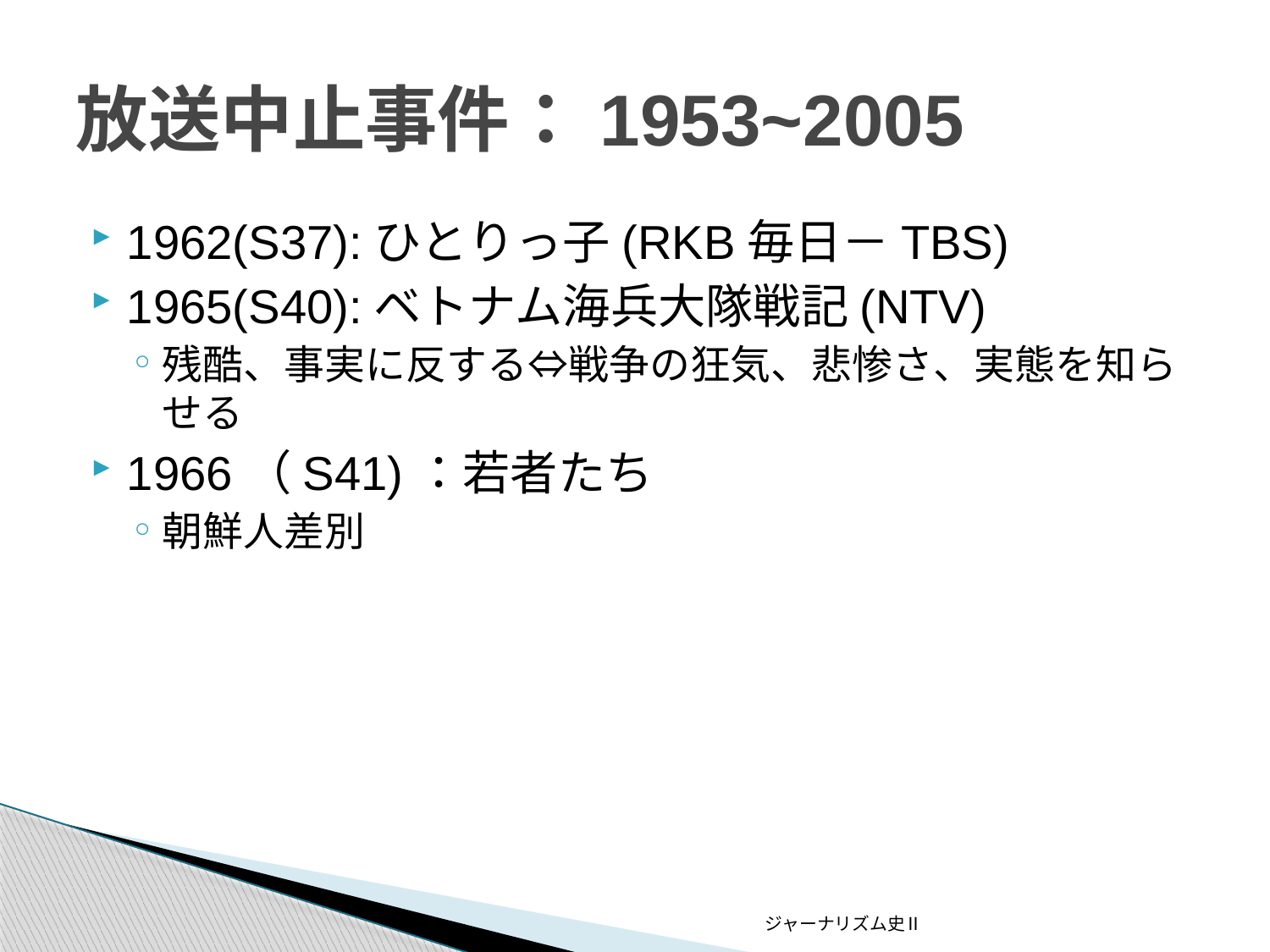

# 放送中止事件：1953~2005
1962(S37):ひとりっ子(RKB毎日－TBS)
1965(S40):ベトナム海兵大隊戦記(NTV)
残酷、事実に反する⇔戦争の狂気、悲惨さ、実態を知らせる
1966（S41)：若者たち
朝鮮人差別

ジャーナリズム史Ⅱ